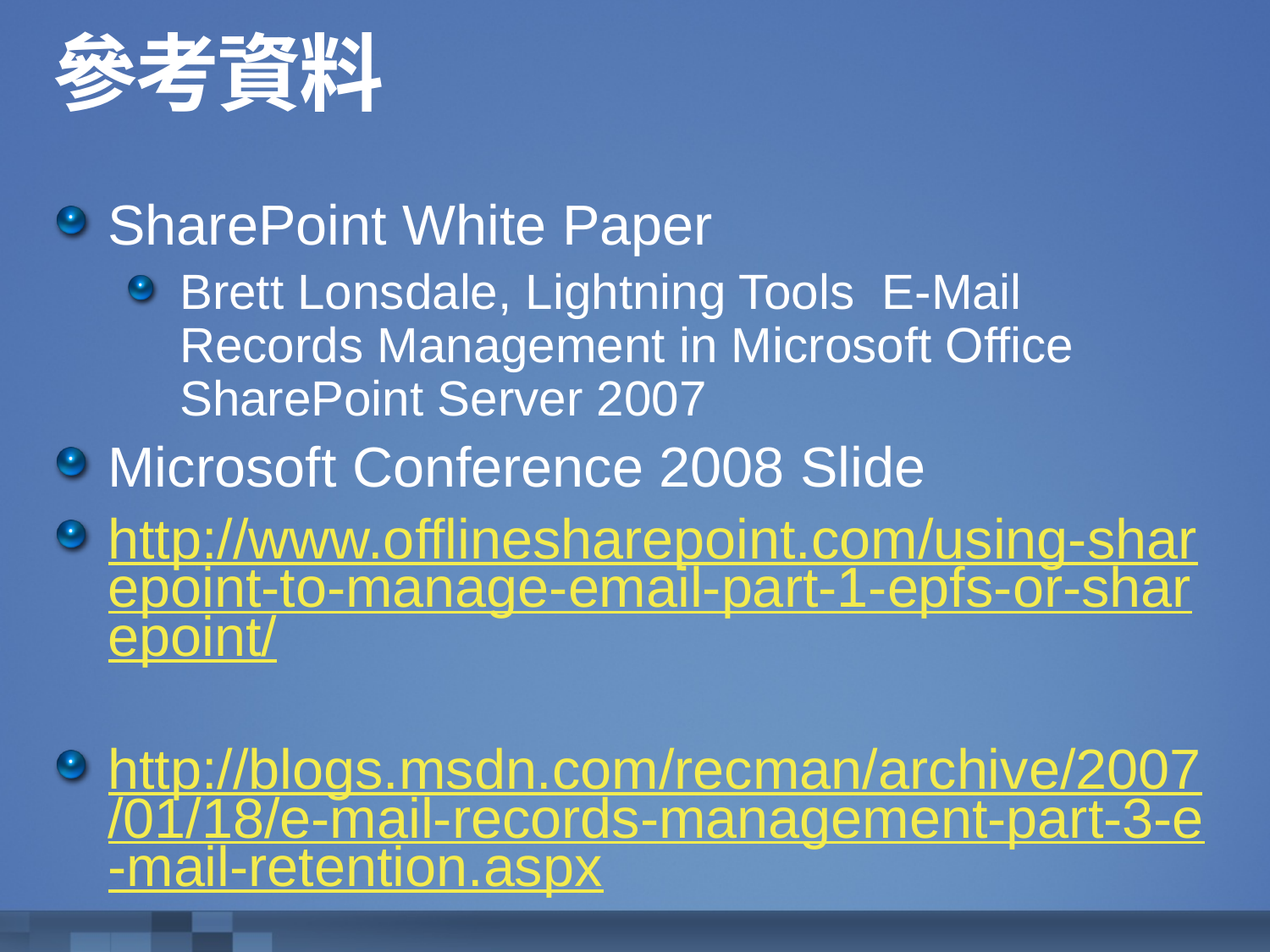

# 參考資料
SharePoint White Paper
Brett Lonsdale, Lightning Tools  E-Mail Records Management in Microsoft Office SharePoint Server 2007
Microsoft Conference 2008 Slide
http://www.offlinesharepoint.com/using-sharepoint-to-manage-email-part-1-epfs-or-sharepoint/
http://blogs.msdn.com/recman/archive/2007/01/18/e-mail-records-management-part-3-e-mail-retention.aspx